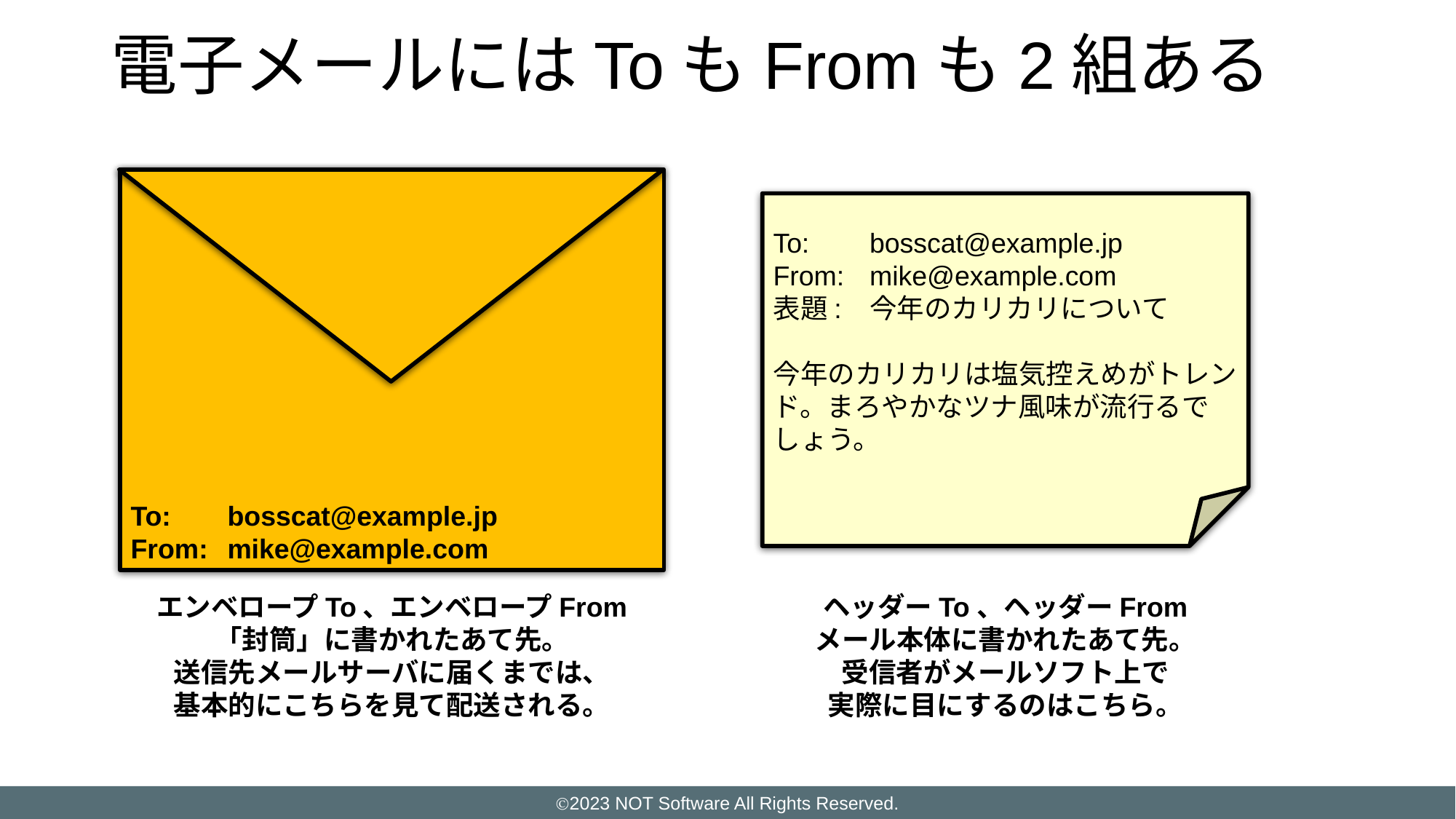

# 電子メールにはToもFromも2組ある

To:	bosscat@example.jp
From:	mike@example.com
To:	bosscat@example.jp
From:	mike@example.com
表題:	今年のカリカリについて

今年のカリカリは塩気控えめがトレンド。まろやかなツナ風味が流行るでしょう。
エンベロープTo、エンベロープFrom
「封筒」に書かれたあて先。
送信先メールサーバに届くまでは、
基本的にこちらを見て配送される。
ヘッダーTo、ヘッダーFrom
メール本体に書かれたあて先。
受信者がメールソフト上で
実際に目にするのはこちら。